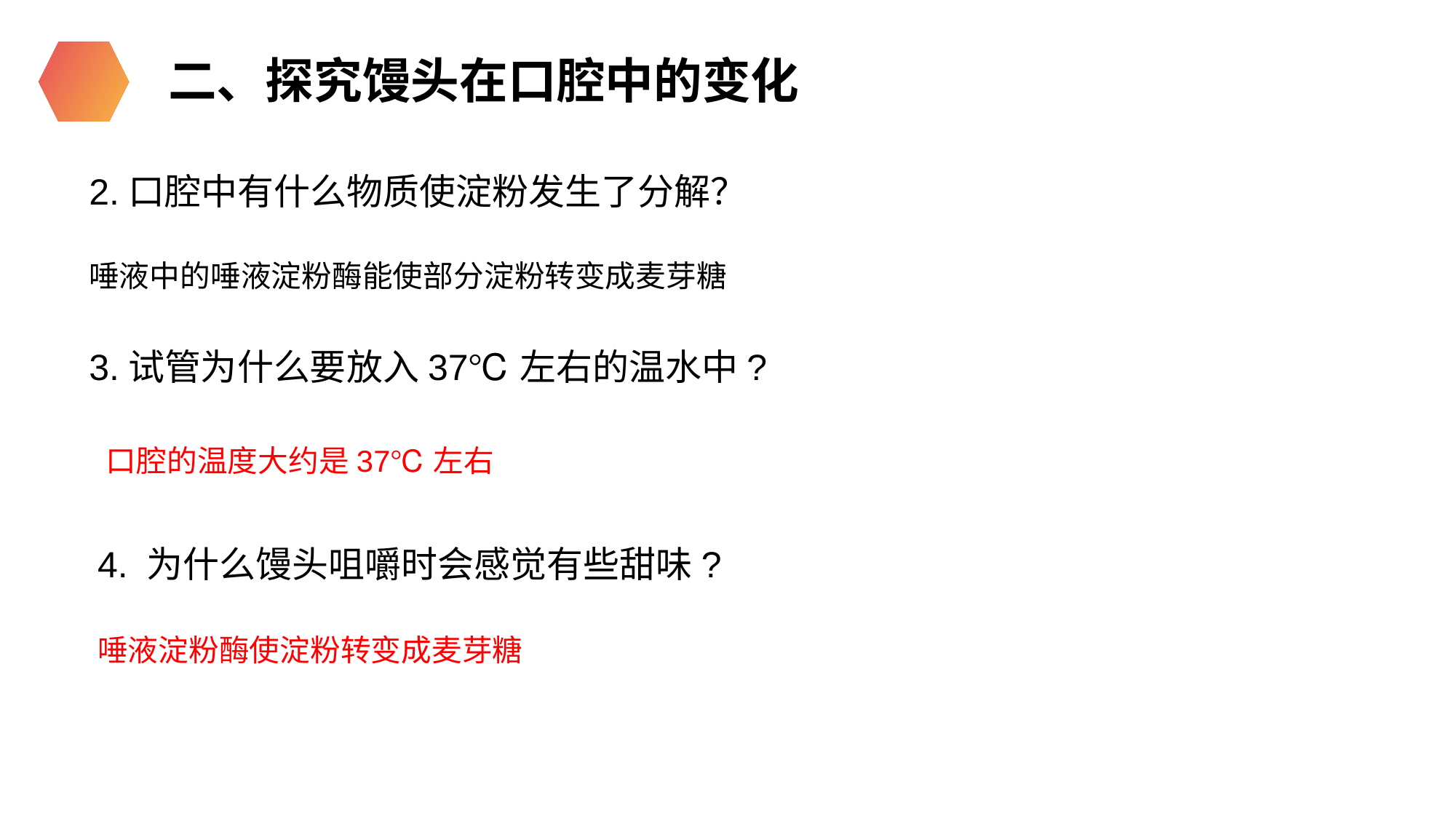

二、探究馒头在口腔中的变化
2.口腔中有什么物质使淀粉发生了分解？
唾液中的唾液淀粉酶能使部分淀粉转变成麦芽糖
3.试管为什么要放入37℃左右的温水中?
口腔的温度大约是37℃左右
4. 为什么馒头咀嚼时会感觉有些甜味?
唾液淀粉酶使淀粉转变成麦芽糖